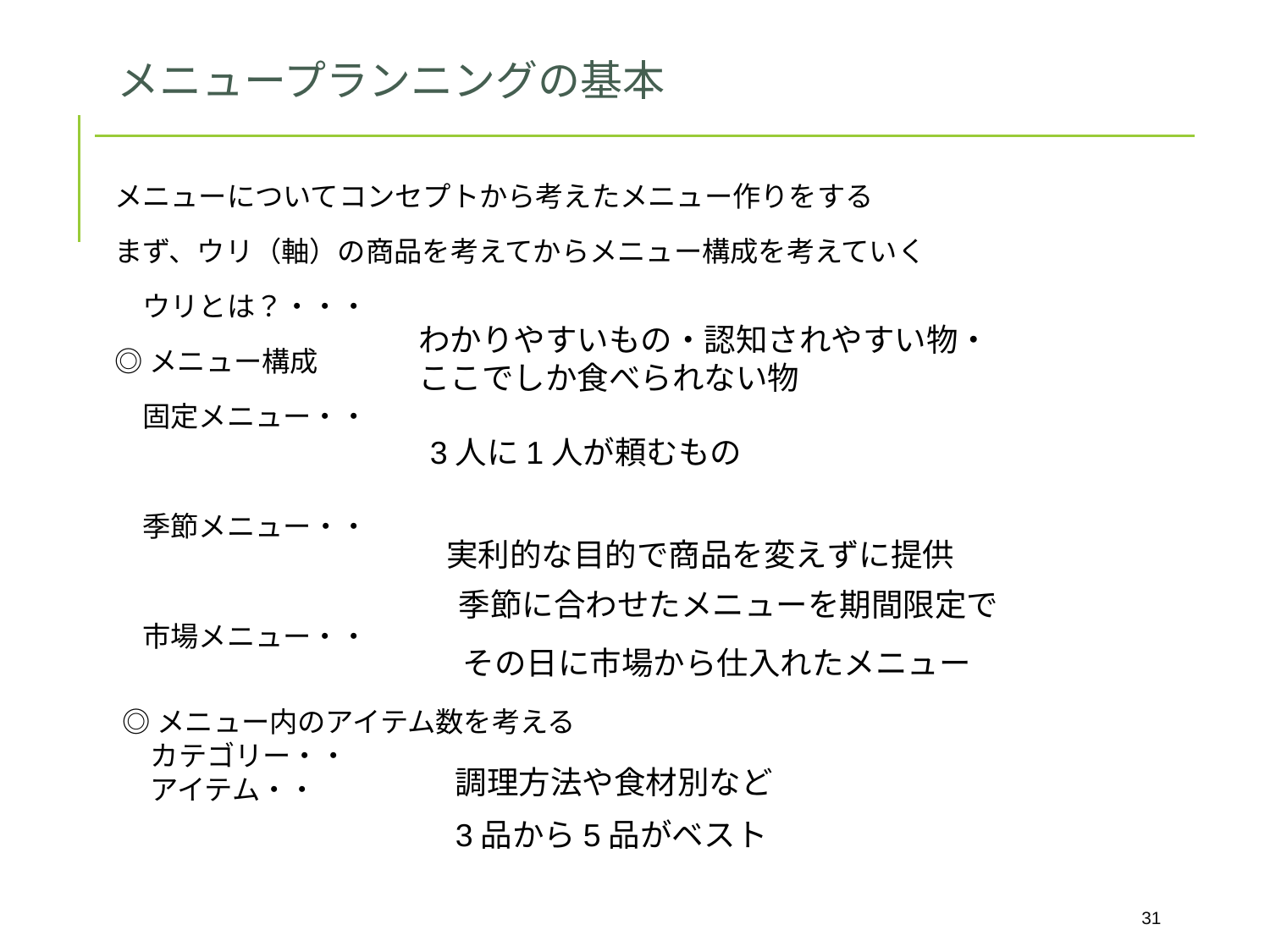

メニュープランニングの基本
メニューについてコンセプトから考えたメニュー作りをする
まず、ウリ（軸）の商品を考えてからメニュー構成を考えていく
　ウリとは？・・・
◎メニュー構成
　固定メニュー・・

　季節メニュー・・

　市場メニュー・・

わかりやすいもの・認知されやすい物・ここでしか食べられない物
3人に1人が頼むもの
実利的な目的で商品を変えずに提供
季節に合わせたメニューを期間限定で
その日に市場から仕入れたメニュー
◎メニュー内のアイテム数を考える
　カテゴリー・・
　アイテム・・
調理方法や食材別など
3品から5品がベスト
31